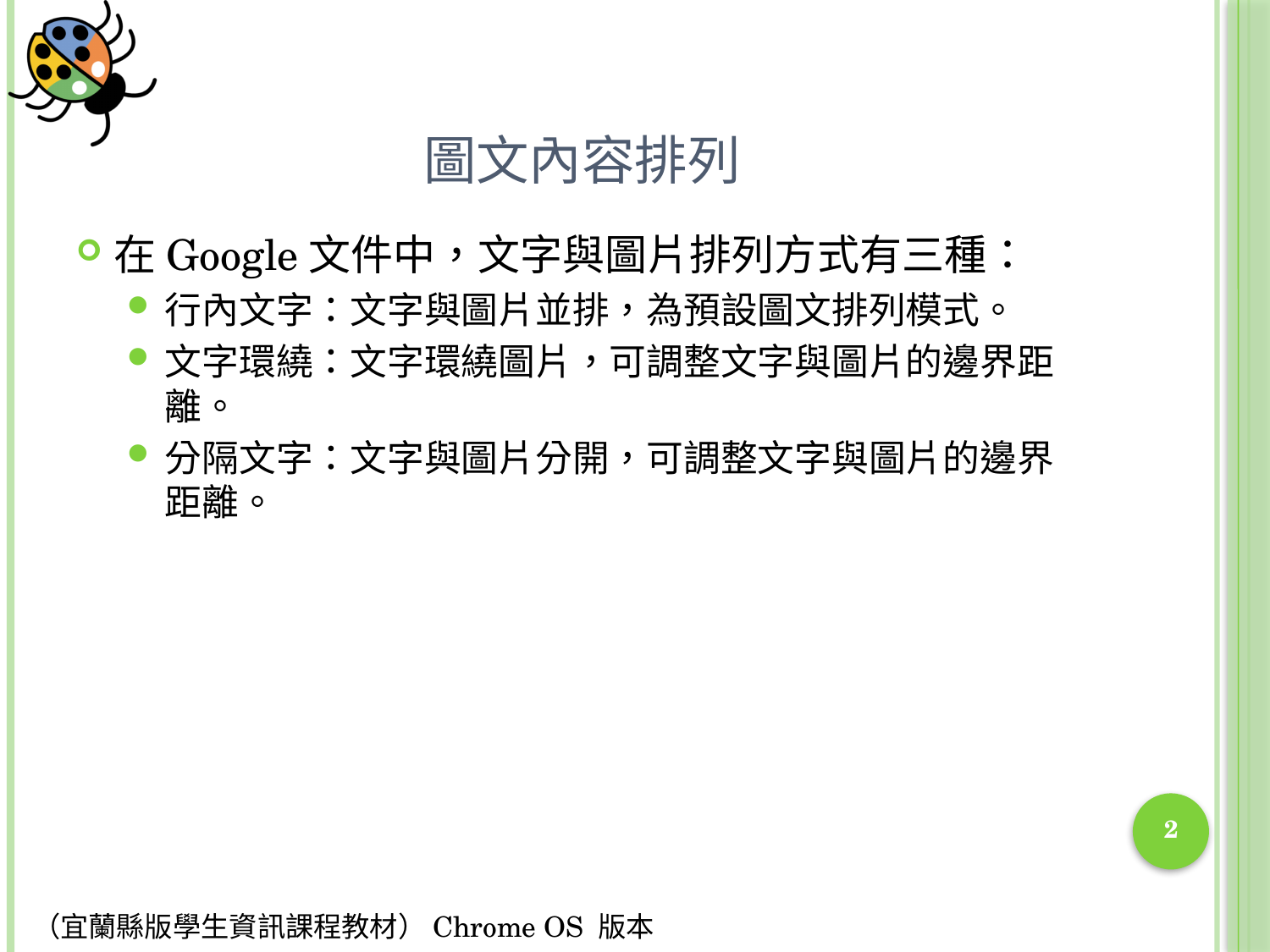

# 圖文內容排列
在Google文件中，文字與圖片排列方式有三種：
行內文字：文字與圖片並排，為預設圖文排列模式。
文字環繞：文字環繞圖片，可調整文字與圖片的邊界距離。
分隔文字：文字與圖片分開，可調整文字與圖片的邊界距離。

2